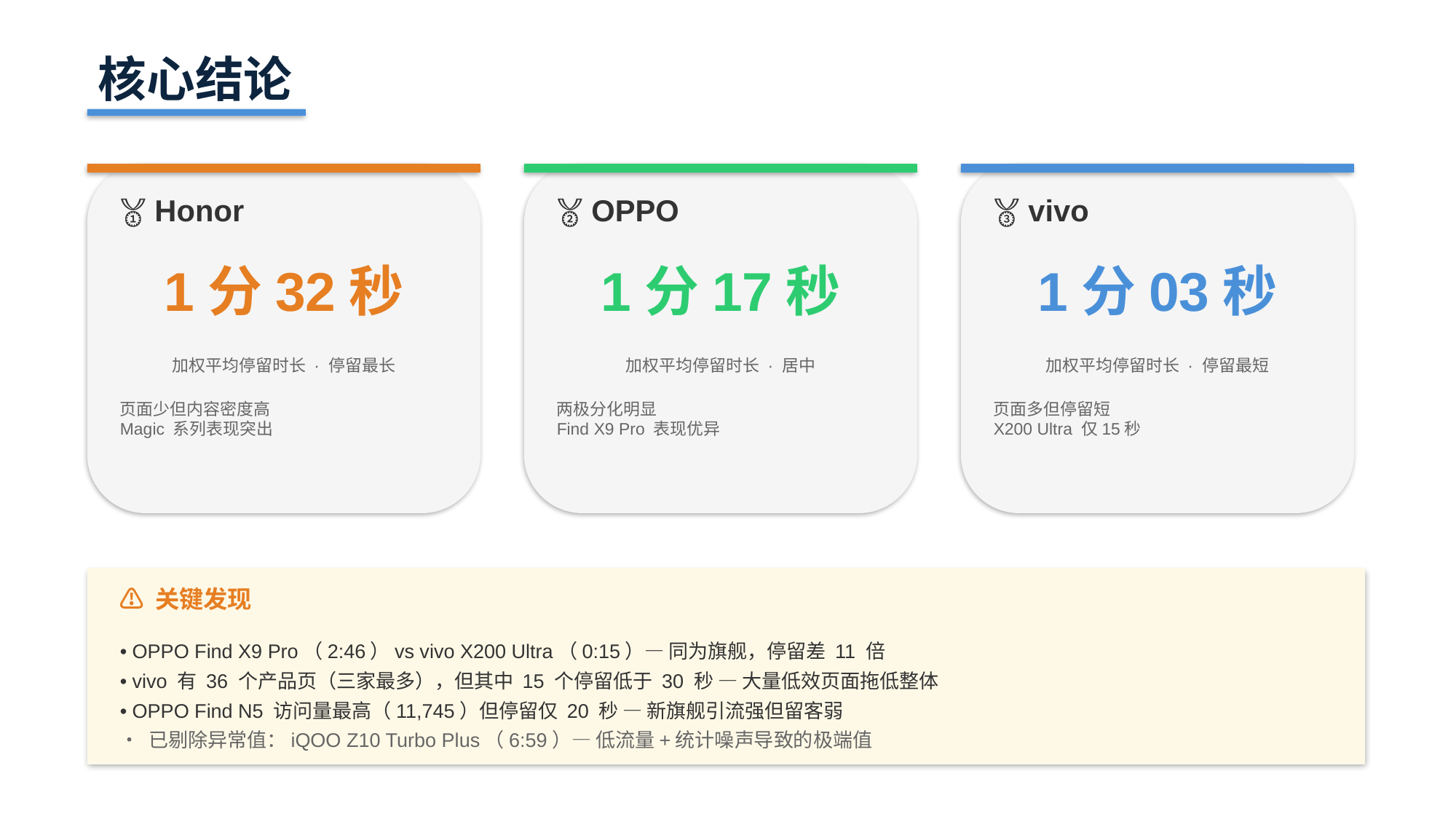

核心结论

🥇 Honor
🥈 OPPO
🥉 vivo
1分32秒
1分17秒
1分03秒
加权平均停留时长 · 停留最长
加权平均停留时长 · 居中
加权平均停留时长 · 停留最短
页面少但内容密度高
Magic 系列表现突出
两极分化明显
Find X9 Pro 表现优异
页面多但停留短
X200 Ultra 仅15秒

⚠️ 关键发现
• OPPO Find X9 Pro（2:46）vs vivo X200 Ultra（0:15）— 同为旗舰，停留差 11 倍
• vivo 有 36 个产品页（三家最多），但其中 15 个停留低于 30 秒 — 大量低效页面拖低整体
• OPPO Find N5 访问量最高（11,745）但停留仅 20 秒 — 新旗舰引流强但留客弱
• 已剔除异常值：iQOO Z10 Turbo Plus（6:59）— 低流量+统计噪声导致的极端值